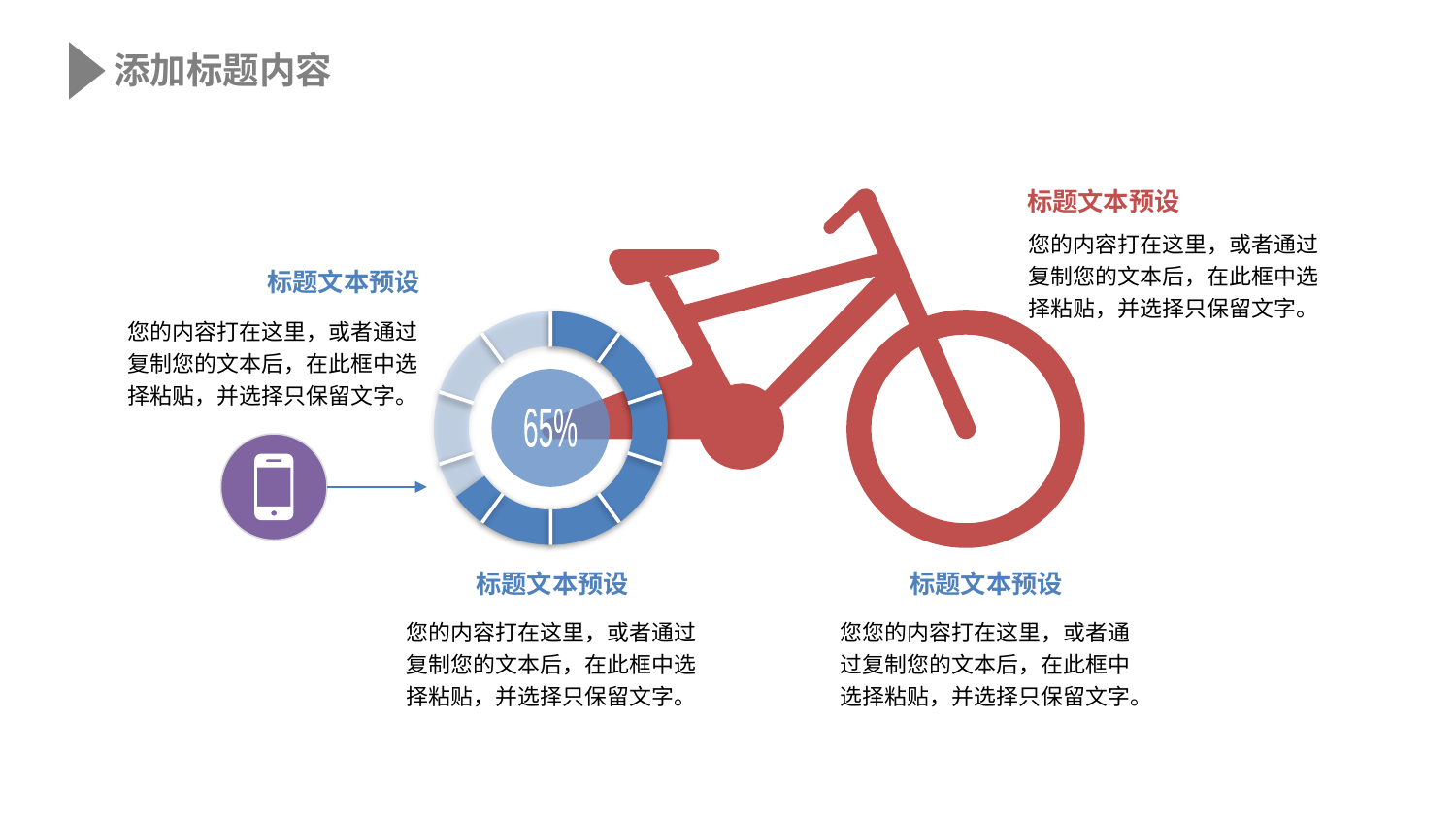

添加标题内容

标题文本预设
您的内容打在这里，或者通过复制您的文本后，在此框中选择粘贴，并选择只保留文字。

65%
标题文本预设
您的内容打在这里，或者通过复制您的文本后，在此框中选择粘贴，并选择只保留文字。
标题文本预设
标题文本预设
您的内容打在这里，或者通过复制您的文本后，在此框中选择粘贴，并选择只保留文字。
您您的内容打在这里，或者通过复制您的文本后，在此框中选择粘贴，并选择只保留文字。